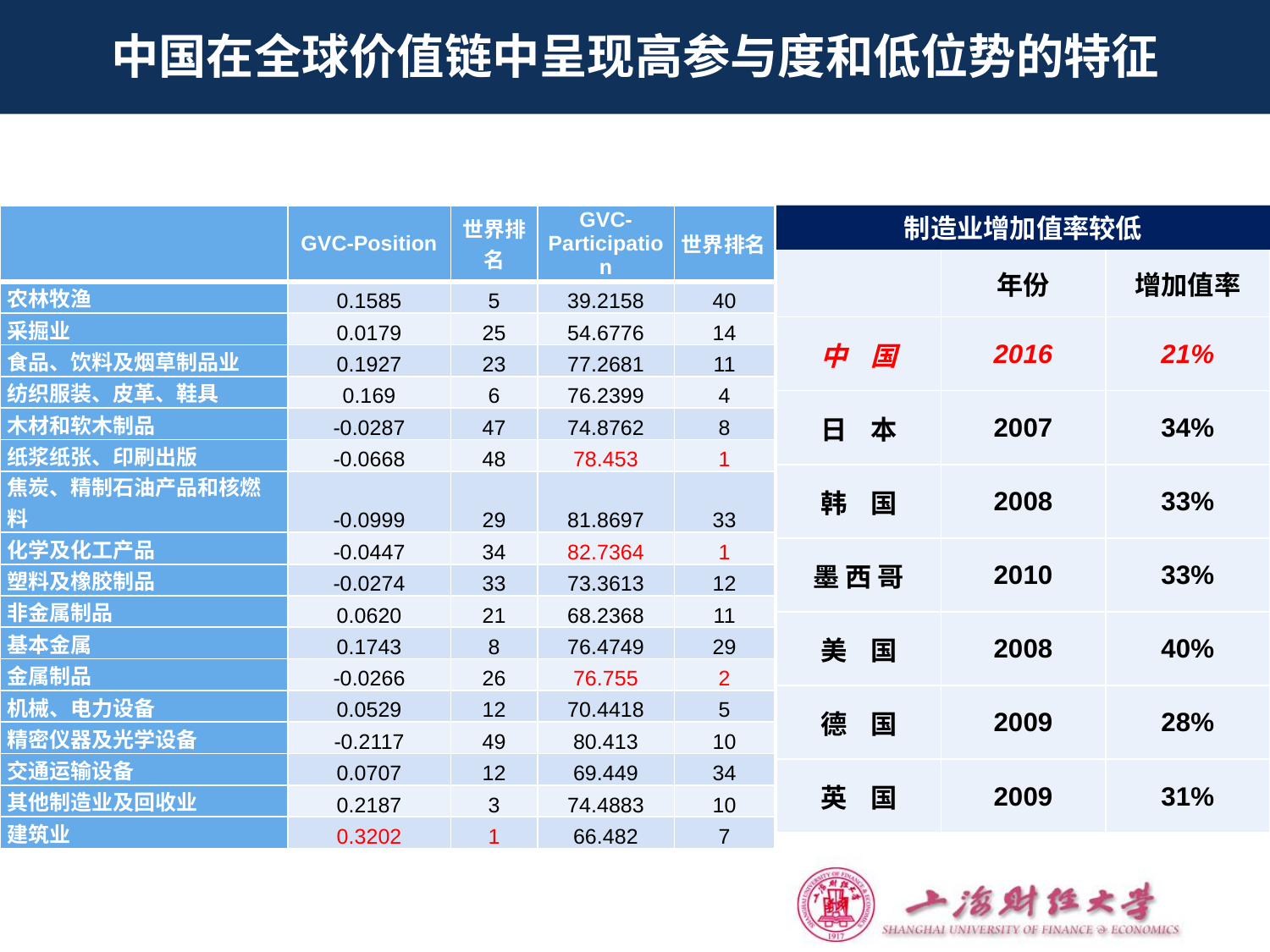

# 中国在全球价值链中呈现高参与度和低位势的特征

|  | GVC-Position | 世界排名 | GVC-Participation | 世界排名 |
| --- | --- | --- | --- | --- |
| 农林牧渔 | 0.1585 | 5 | 39.2158 | 40 |
| 采掘业 | 0.0179 | 25 | 54.6776 | 14 |
| 食品、饮料及烟草制品业 | 0.1927 | 23 | 77.2681 | 11 |
| 纺织服装、皮革、鞋具 | 0.169 | 6 | 76.2399 | 4 |
| 木材和软木制品 | -0.0287 | 47 | 74.8762 | 8 |
| 纸浆纸张、印刷出版 | -0.0668 | 48 | 78.453 | 1 |
| 焦炭、精制石油产品和核燃料 | -0.0999 | 29 | 81.8697 | 33 |
| 化学及化工产品 | -0.0447 | 34 | 82.7364 | 1 |
| 塑料及橡胶制品 | -0.0274 | 33 | 73.3613 | 12 |
| 非金属制品 | 0.0620 | 21 | 68.2368 | 11 |
| 基本金属 | 0.1743 | 8 | 76.4749 | 29 |
| 金属制品 | -0.0266 | 26 | 76.755 | 2 |
| 机械、电力设备 | 0.0529 | 12 | 70.4418 | 5 |
| 精密仪器及光学设备 | -0.2117 | 49 | 80.413 | 10 |
| 交通运输设备 | 0.0707 | 12 | 69.449 | 34 |
| 其他制造业及回收业 | 0.2187 | 3 | 74.4883 | 10 |
| 建筑业 | 0.3202 | 1 | 66.482 | 7 |
制造业增加值率较低
|  | 年份 | 增加值率 |
| --- | --- | --- |
| 中 国 | 2016 | 21% |
| 日 本 | 2007 | 34% |
| 韩 国 | 2008 | 33% |
| 墨 西 哥 | 2010 | 33% |
| 美 国 | 2008 | 40% |
| 德 国 | 2009 | 28% |
| 英 国 | 2009 | 31% |